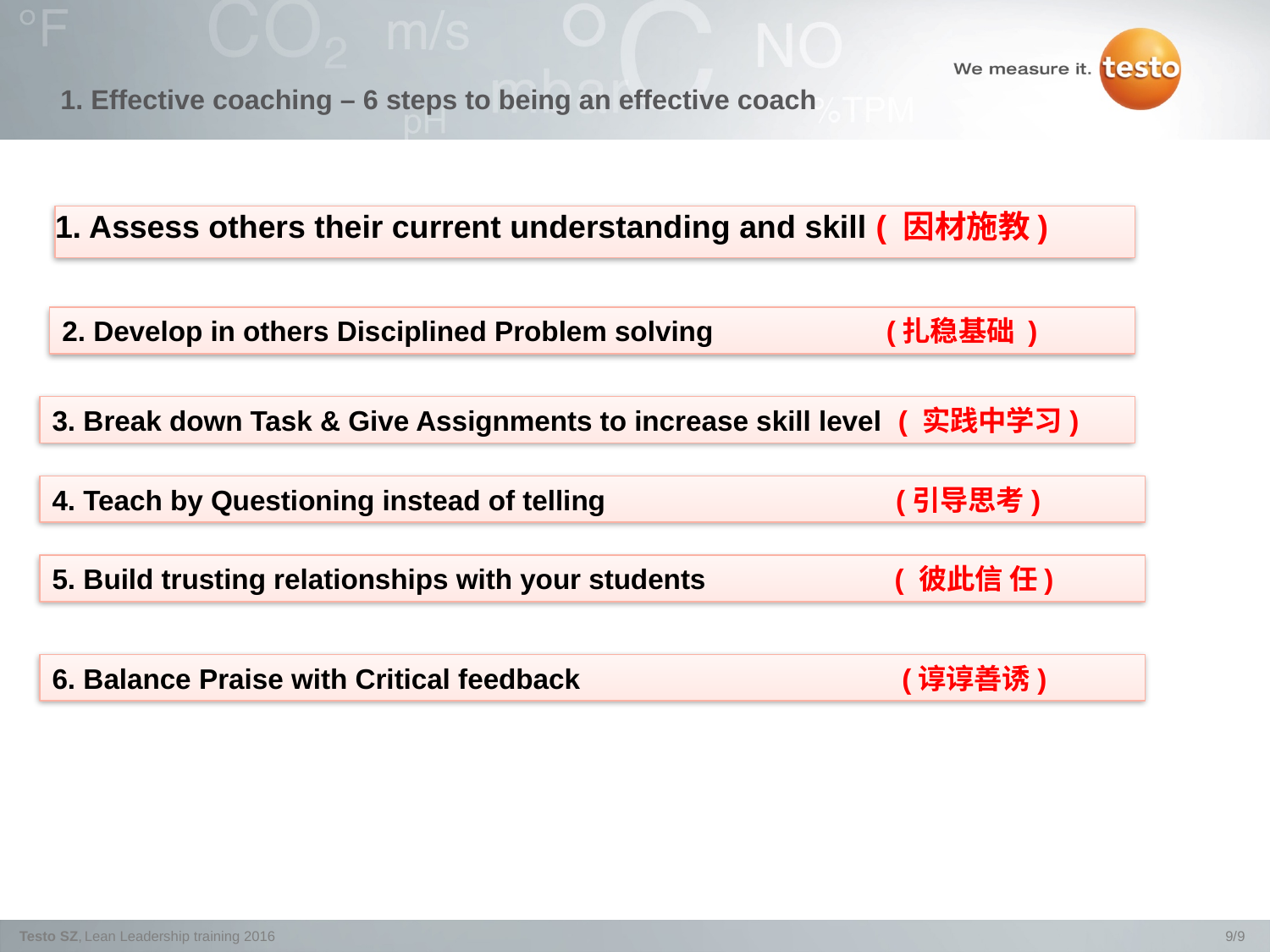

# 1. Effective coaching – 6 steps to being an effective coach
1. Assess others their current understanding and skill ( 因材施教)
2. Develop in others Disciplined Problem solving                      (扎稳基础 )
3. Break down Task & Give Assignments to increase skill level  ( 实践中学习)
4. Teach by Questioning instead of telling                                     (引导思考)
5. Build trusting relationships with your students                        ( 彼此信 任)
6. Balance Praise with Critical feedback                                         (谆谆善诱)